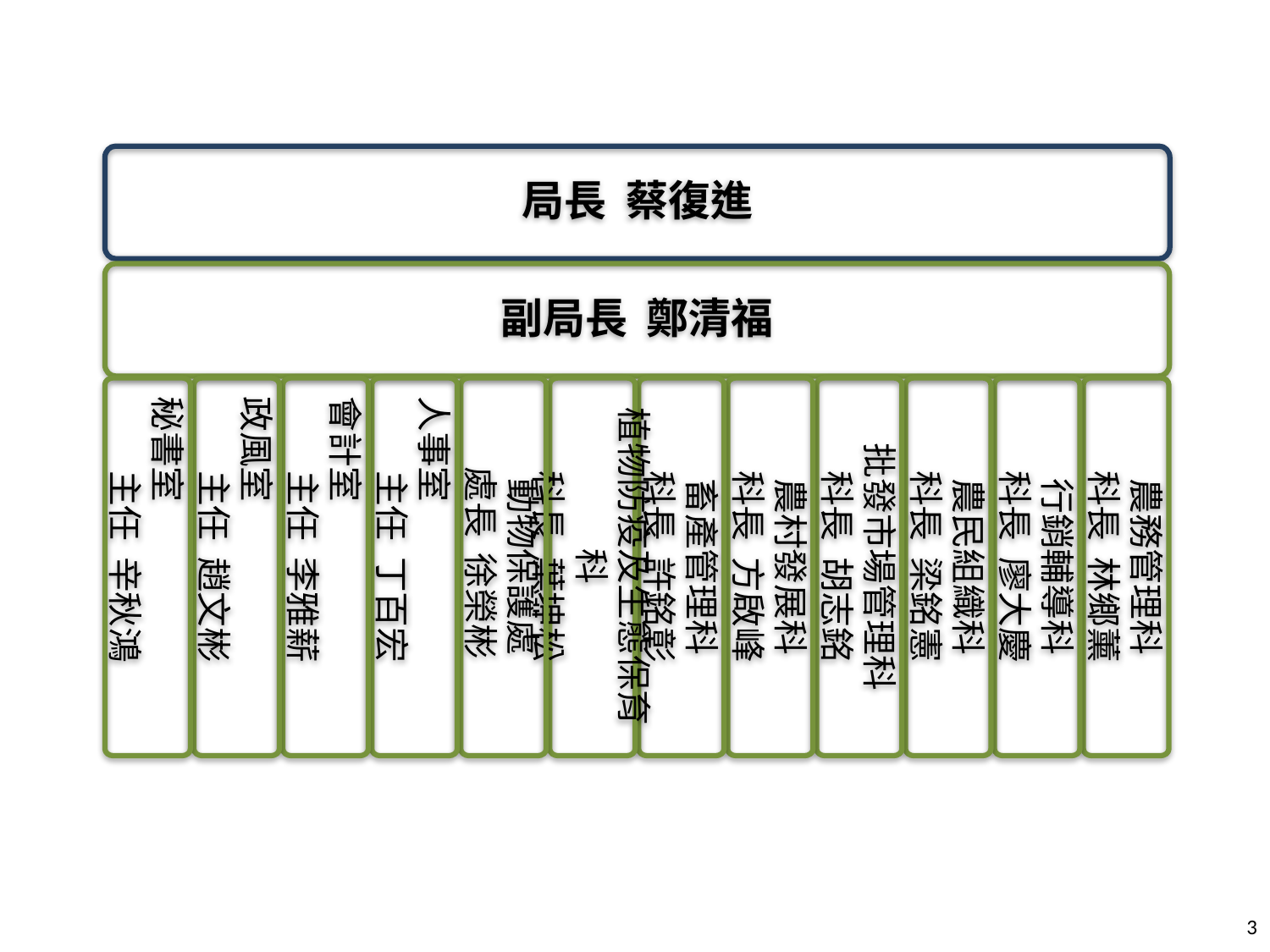

局長  蔡復進
副局長  鄭清福
秘書室                               主任  辛秋鴻
政風室                               主任  趙文彬
會計室                               主任  李雅薪
人事室                               主任  丁百宏
動物保護處
處長  徐榮彬
植物防疫及生態保育科
科長  葉坤松
畜產管理科
科長  許銘彰
農村發展科
科長  方啟峰
批發市場管理科
科長  胡志銘
農民組織科
科長  梁銘憲
行銷輔導科
科長  廖大慶
農務管理科
科長  林鄉薰
3